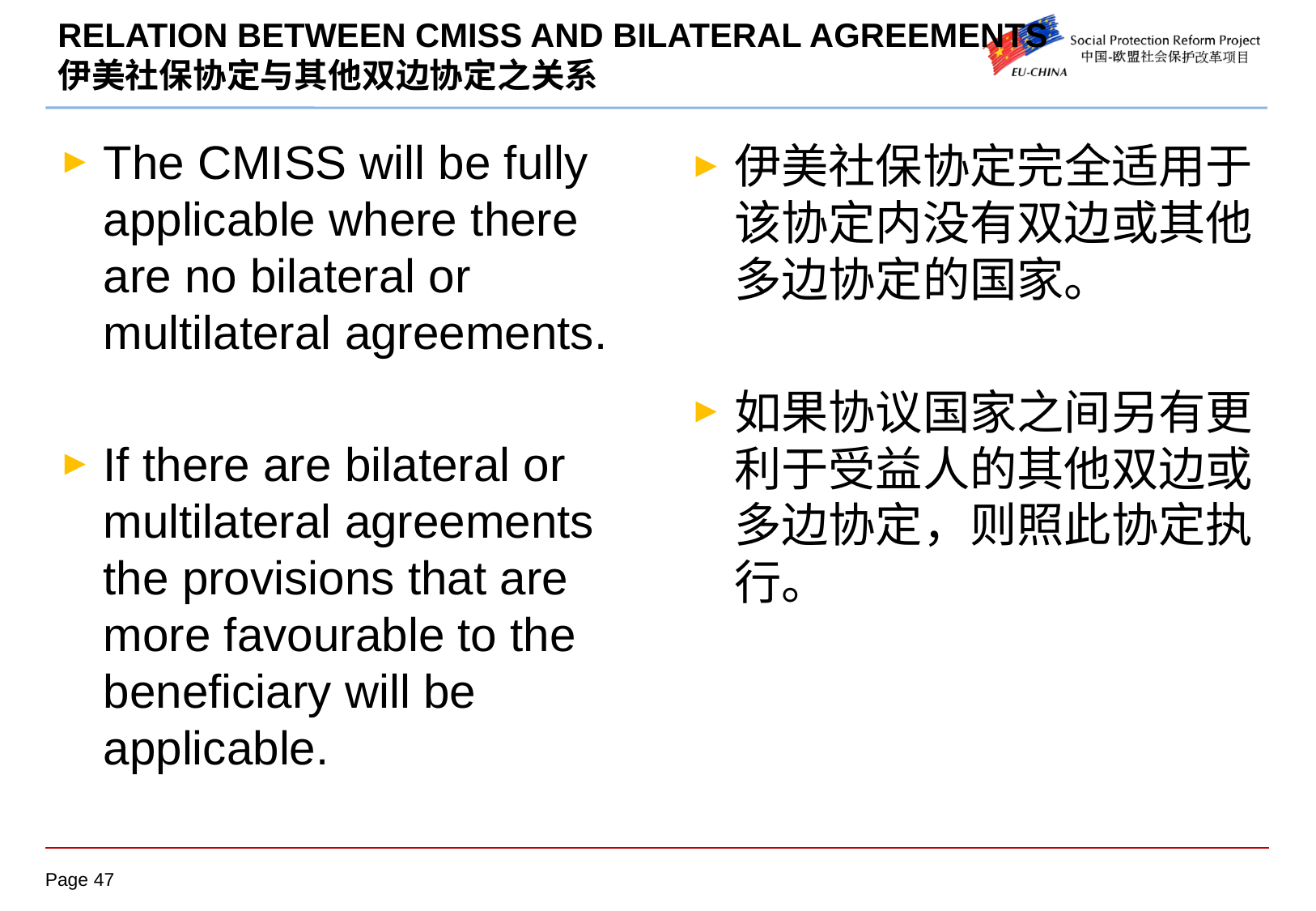

# RELATION BETWEEN CMISS AND BILATERAL AGREEMENTS 伊美社保协定与其他双边协定之关系
The CMISS will be fully applicable where there are no bilateral or multilateral agreements.

If there are bilateral or multilateral agreements the provisions that are more favourable to the beneficiary will be applicable.

伊美社保协定完全适用于该协定内没有双边或其他多边协定的国家。

如果协议国家之间另有更利于受益人的其他双边或多边协定，则照此协定执行。